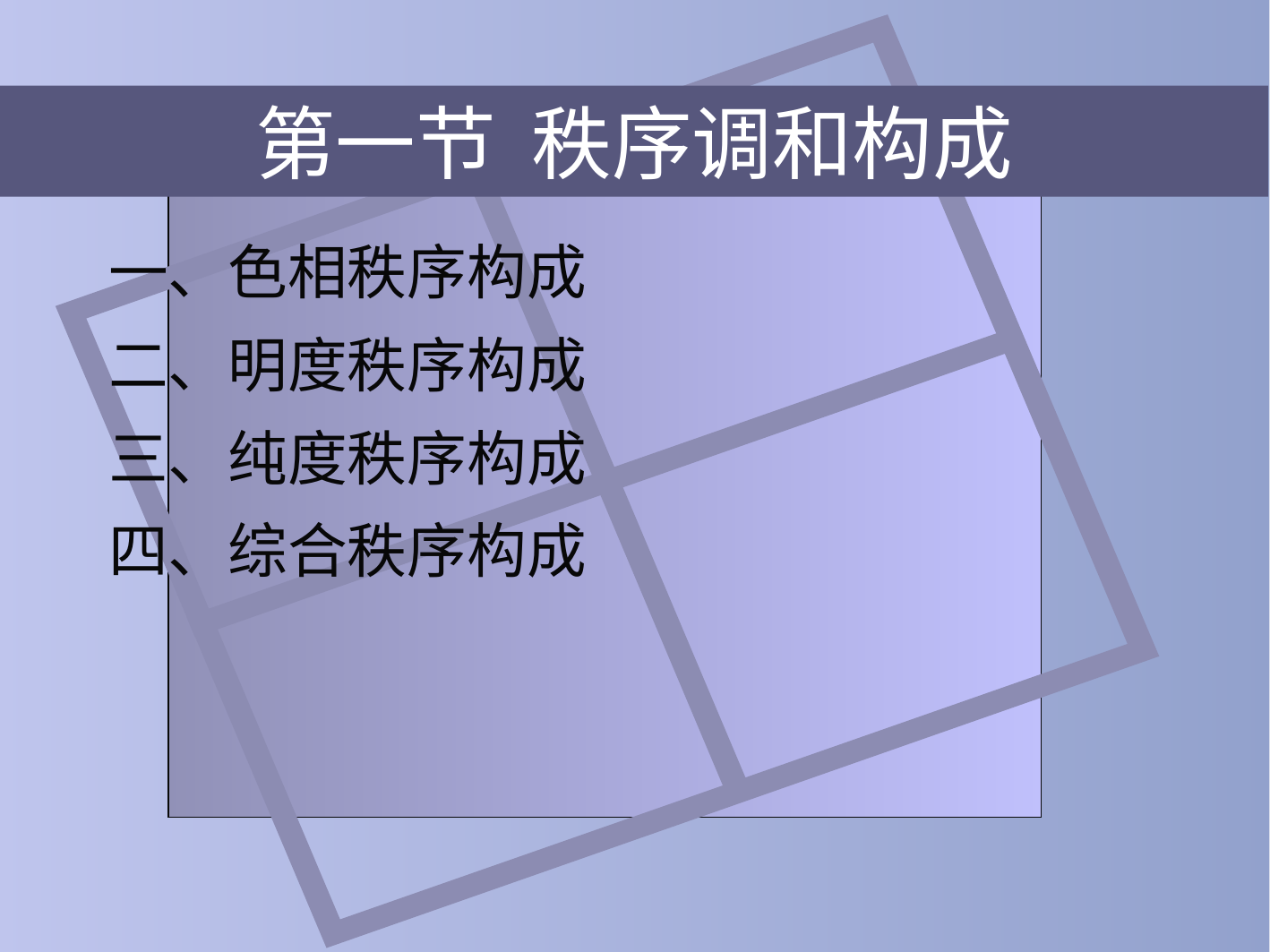

# 第一节  秩序调和构成
一、色相秩序构成
二、明度秩序构成
三、纯度秩序构成
四、综合秩序构成